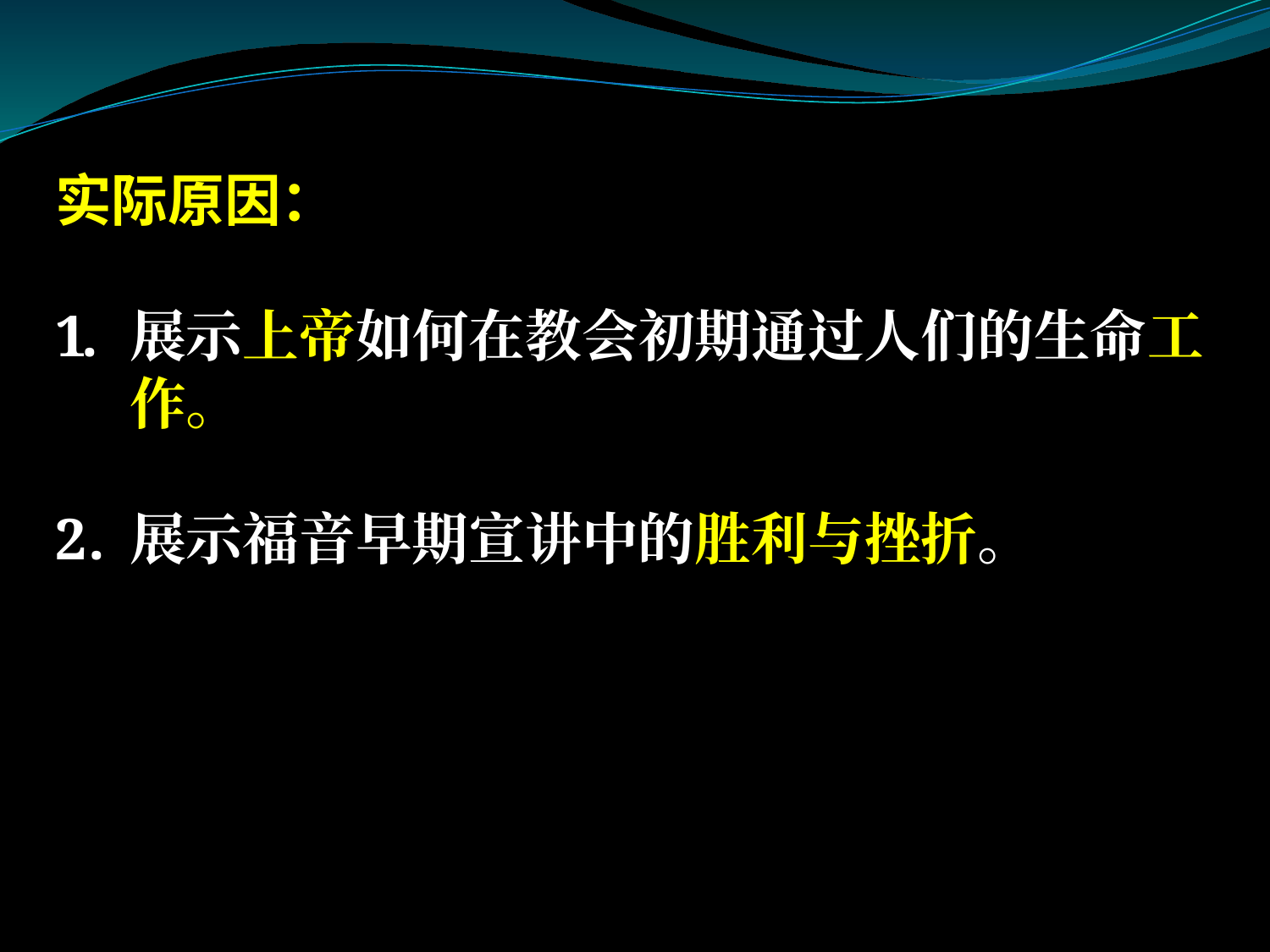

实际原因：

展示上帝如何在教会初期通过人们的生命工作。

展示福音早期宣讲中的胜利与挫折。